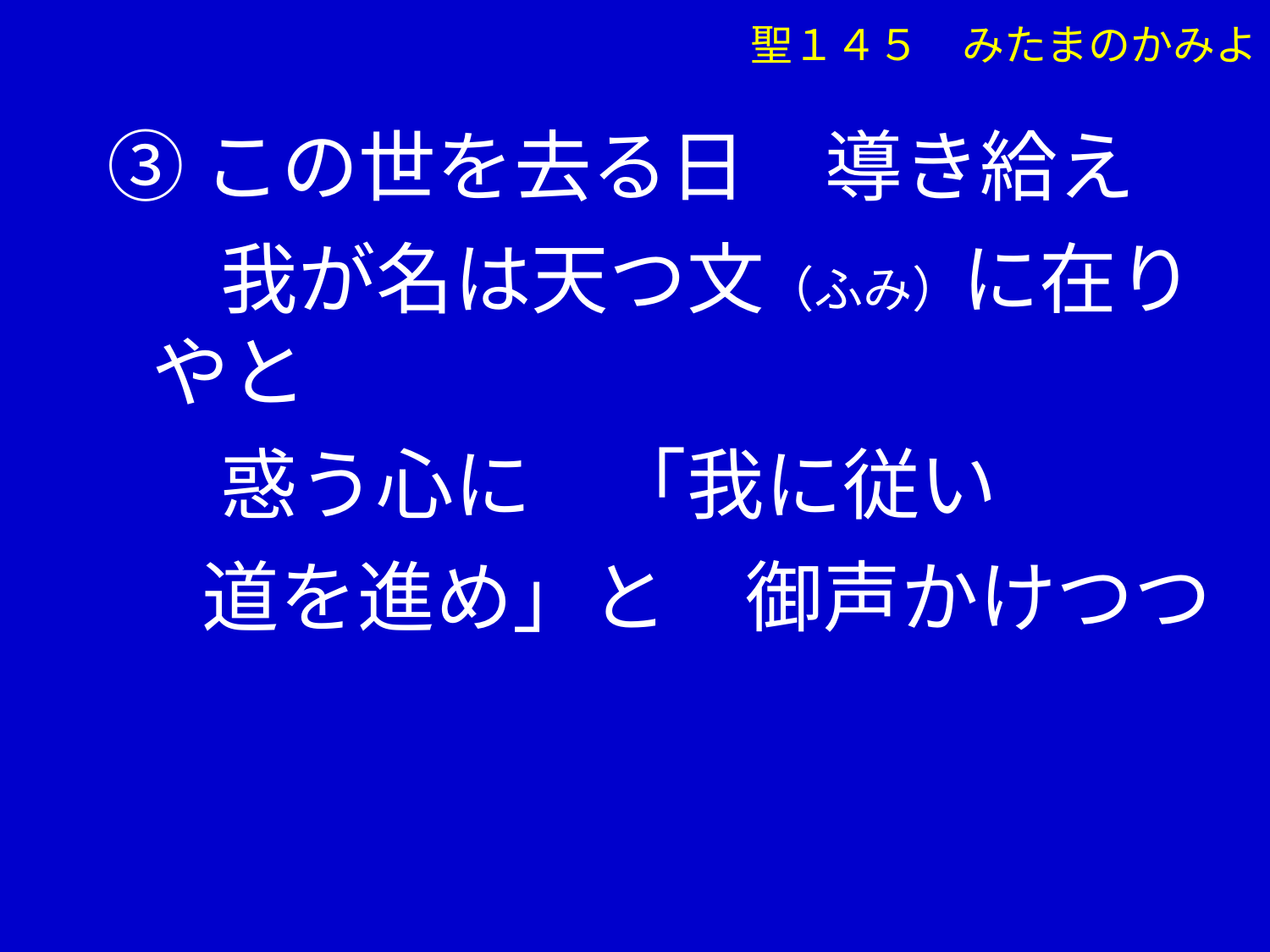

聖１４５　みたまのかみよ
③この世を去る日　導き給え
 　我が名は天つ文（ふみ）に在りやと
 　惑う心に　「我に従い
　 道を進め」と　御声かけつつ